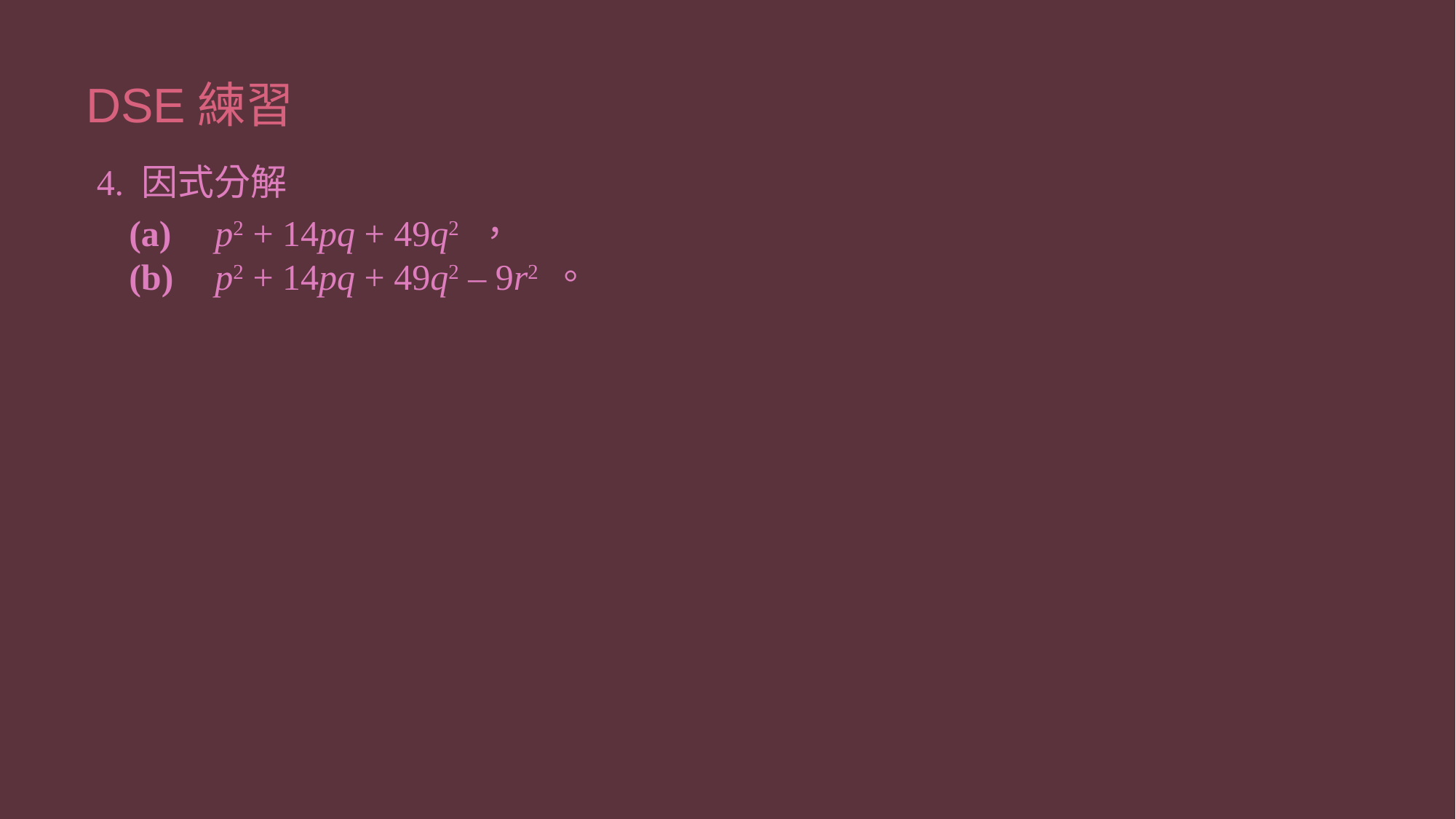

# DSE練習
4. 因式分解
	(a)	 p2 + 14pq + 49q2 ，
	(b)	 p2 + 14pq + 49q2 – 9r2 。